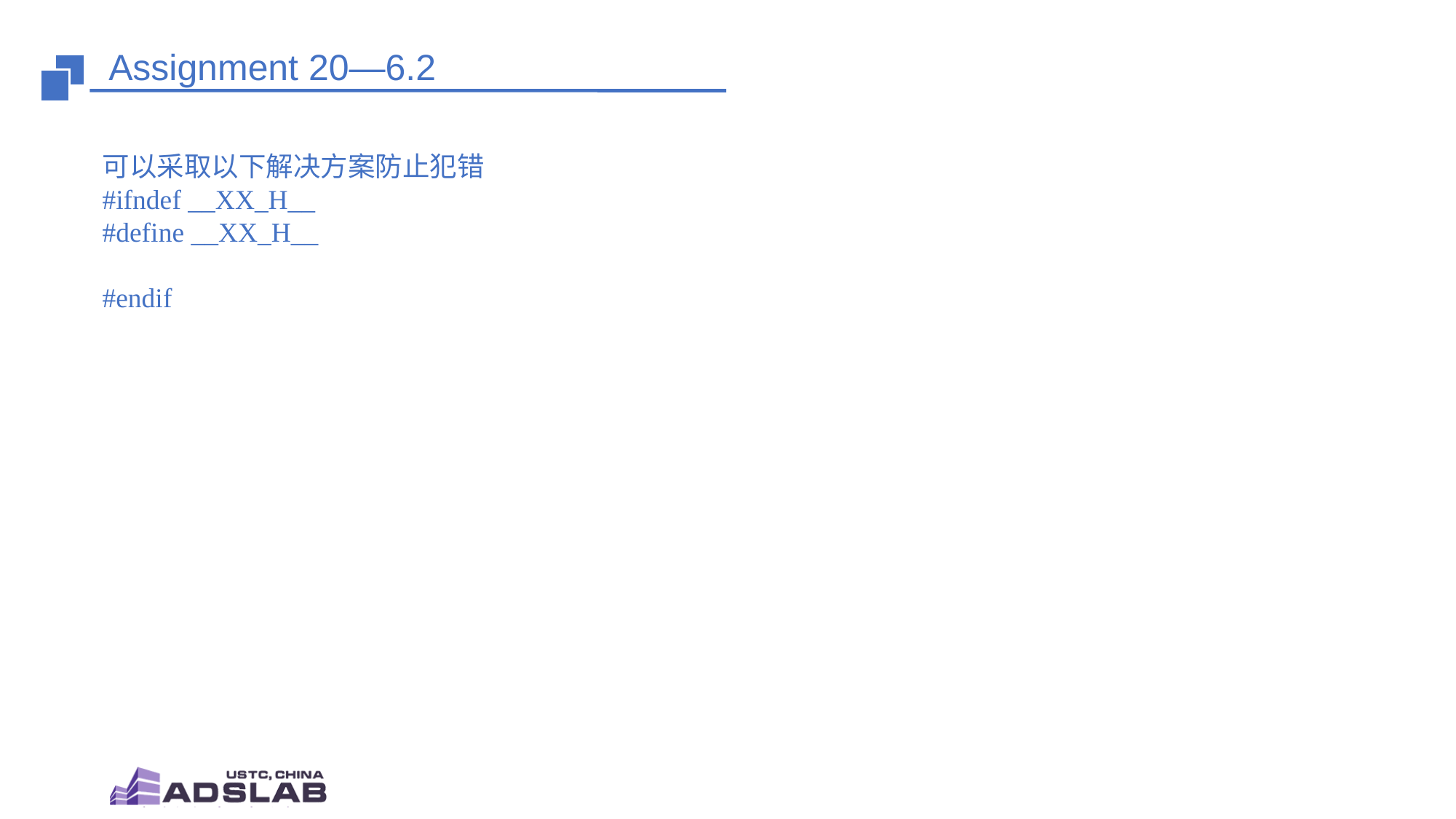

# Assignment 20—6.2

可以采取以下解决方案防止犯错
#ifndef __XX_H__
#define __XX_H__

#endif